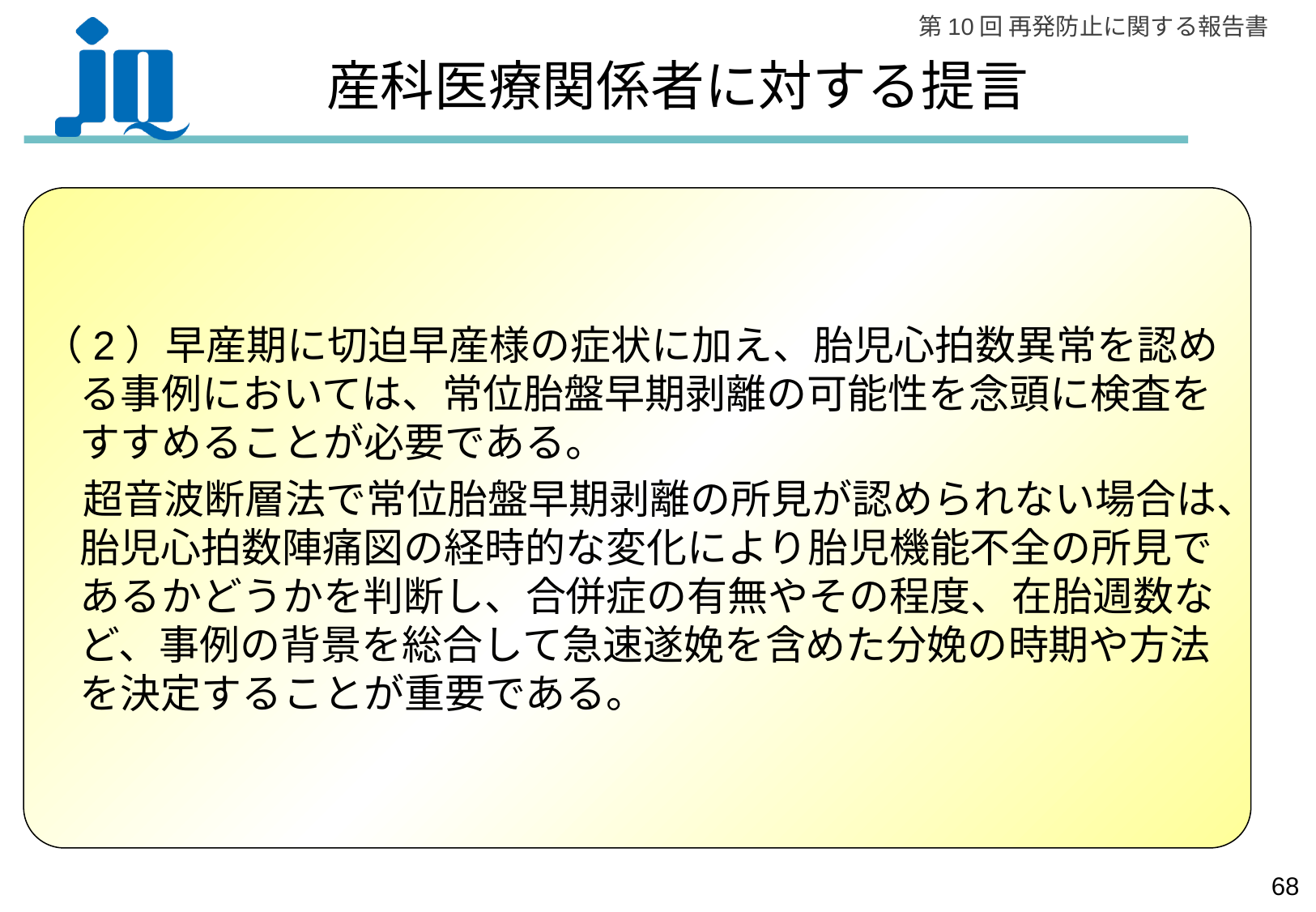

産科医療関係者に対する提言
（2）早産期に切迫早産様の症状に加え、胎児心拍数異常を認める事例においては、常位胎盤早期剥離の可能性を念頭に検査をすすめることが必要である。
　超音波断層法で常位胎盤早期剥離の所見が認められない場合は、胎児心拍数陣痛図の経時的な変化により胎児機能不全の所見であるかどうかを判断し、合併症の有無やその程度、在胎週数など、事例の背景を総合して急速遂娩を含めた分娩の時期や方法を決定することが重要である。
68